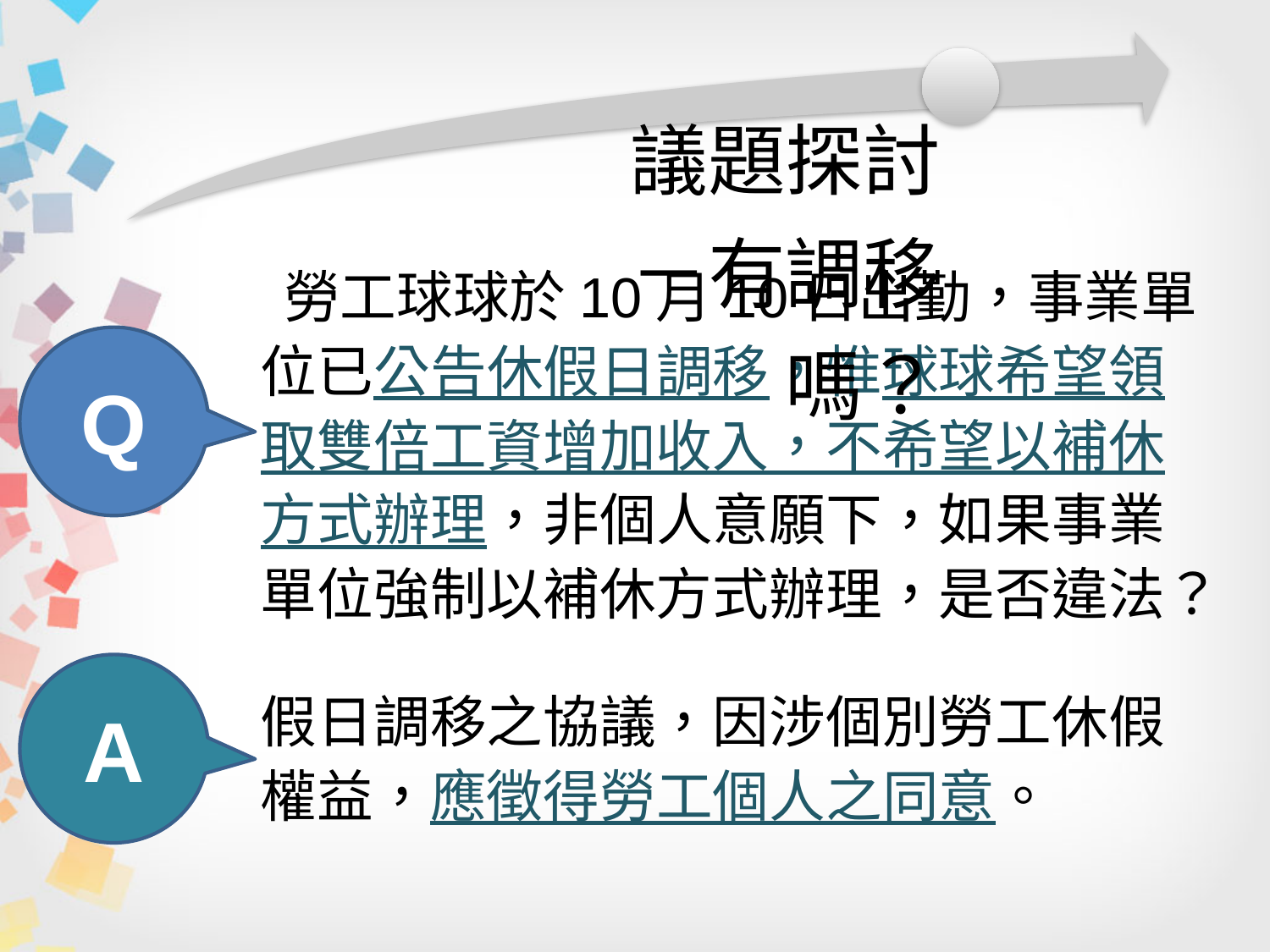

勞工球球於10月10日出勤，事業單位已公告休假日調移，惟球球希望領取雙倍工資增加收入，不希望以補休方式辦理，非個人意願下，如果事業單位強制以補休方式辦理，是否違法？
假日調移之協議，因涉個別勞工休假權益，應徵得勞工個人之同意。
Q
A